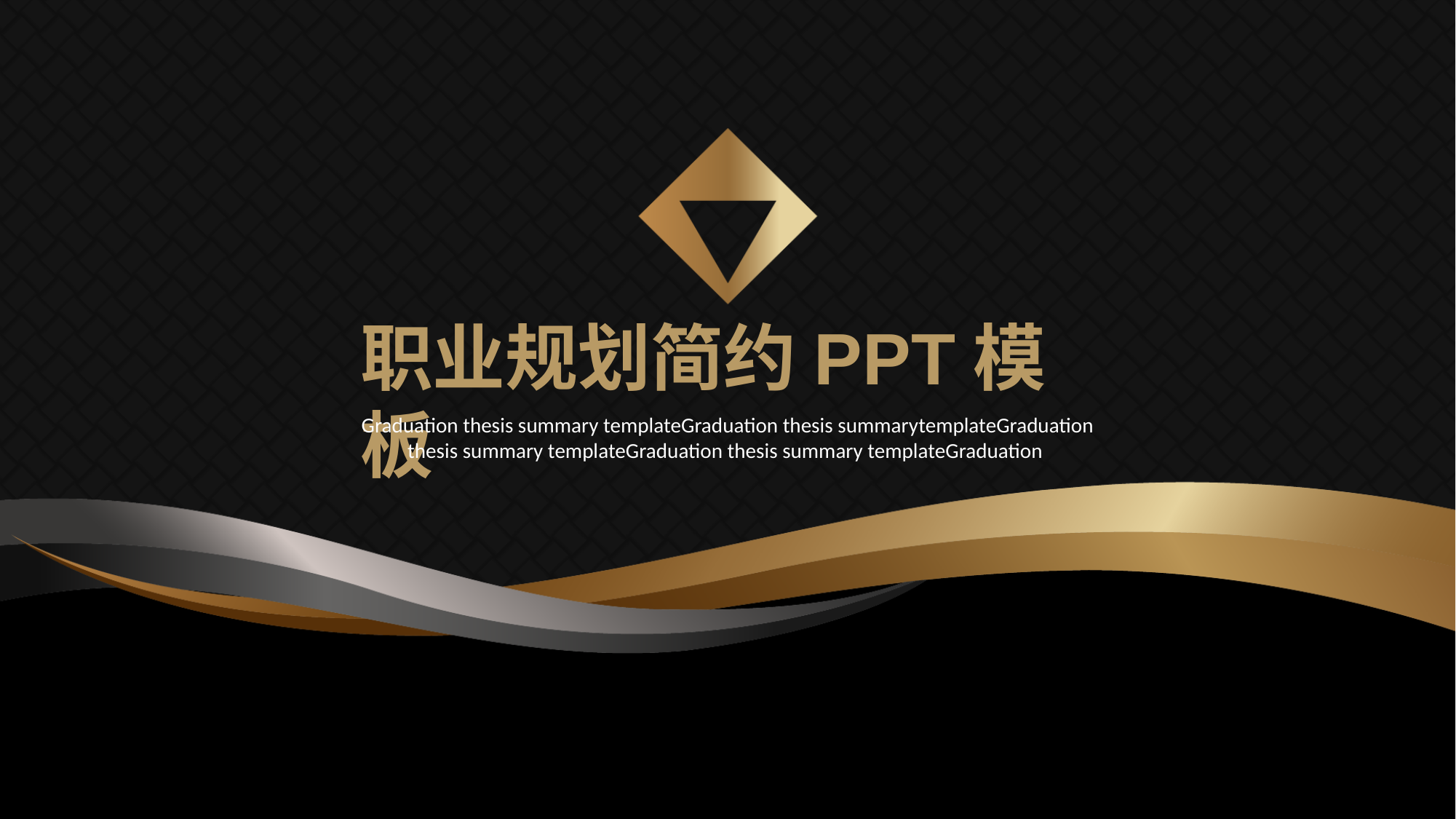

职业规划简约PPT模板
Graduation thesis summary templateGraduation thesis summarytemplateGraduation thesis summary templateGraduation thesis summary templateGraduation